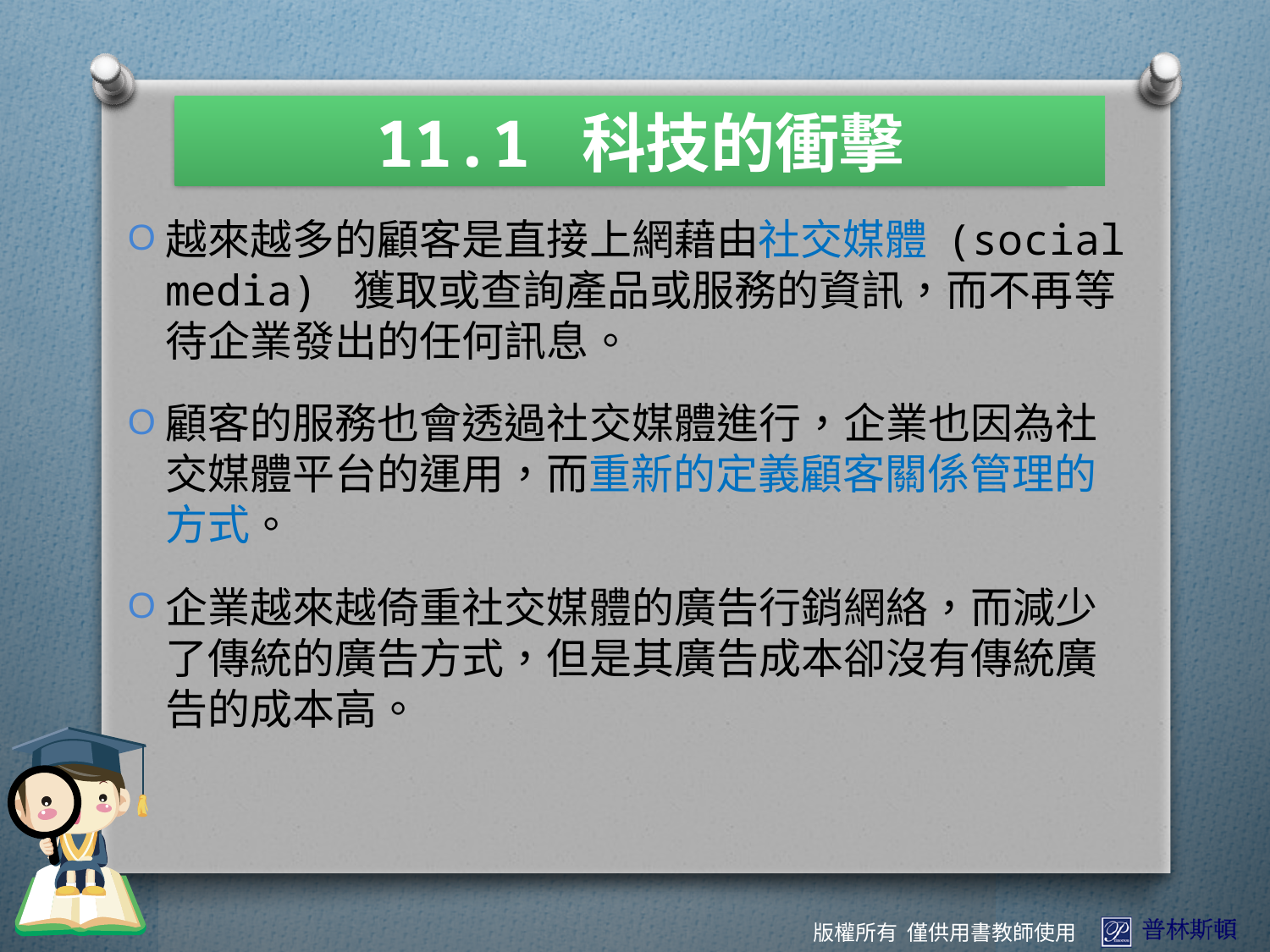

11.1 科技的衝擊
越來越多的顧客是直接上網藉由社交媒體 (social media) 獲取或查詢產品或服務的資訊，而不再等待企業發出的任何訊息。
顧客的服務也會透過社交媒體進行，企業也因為社交媒體平台的運用，而重新的定義顧客關係管理的方式。
企業越來越倚重社交媒體的廣告行銷網絡，而減少了傳統的廣告方式，但是其廣告成本卻沒有傳統廣告的成本高。